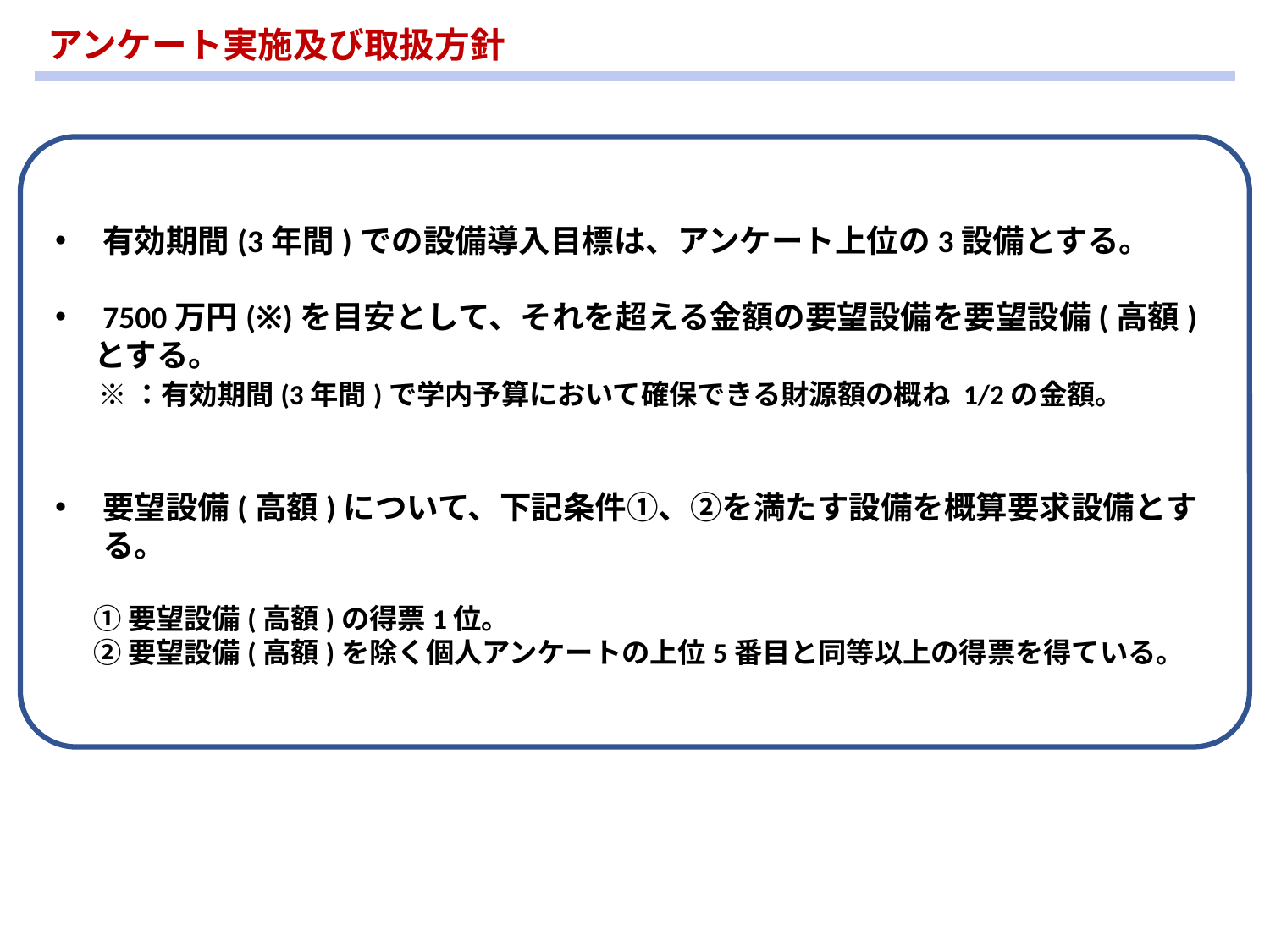

アンケート実施及び取扱方針

有効期間(3年間)での設備導入目標は、アンケート上位の3設備とする。

7500万円(※)を目安として、それを超える金額の要望設備を要望設備(高額)
　 とする。
      ※：有効期間(3年間)で学内予算において確保できる財源額の概ね 1/2の金額。

要望設備(高額)について、下記条件①、②を満たす設備を概算要求設備とする。

      ①要望設備(高額)の得票1位。
      ②要望設備(高額)を除く個人アンケートの上位5番目と同等以上の得票を得ている。